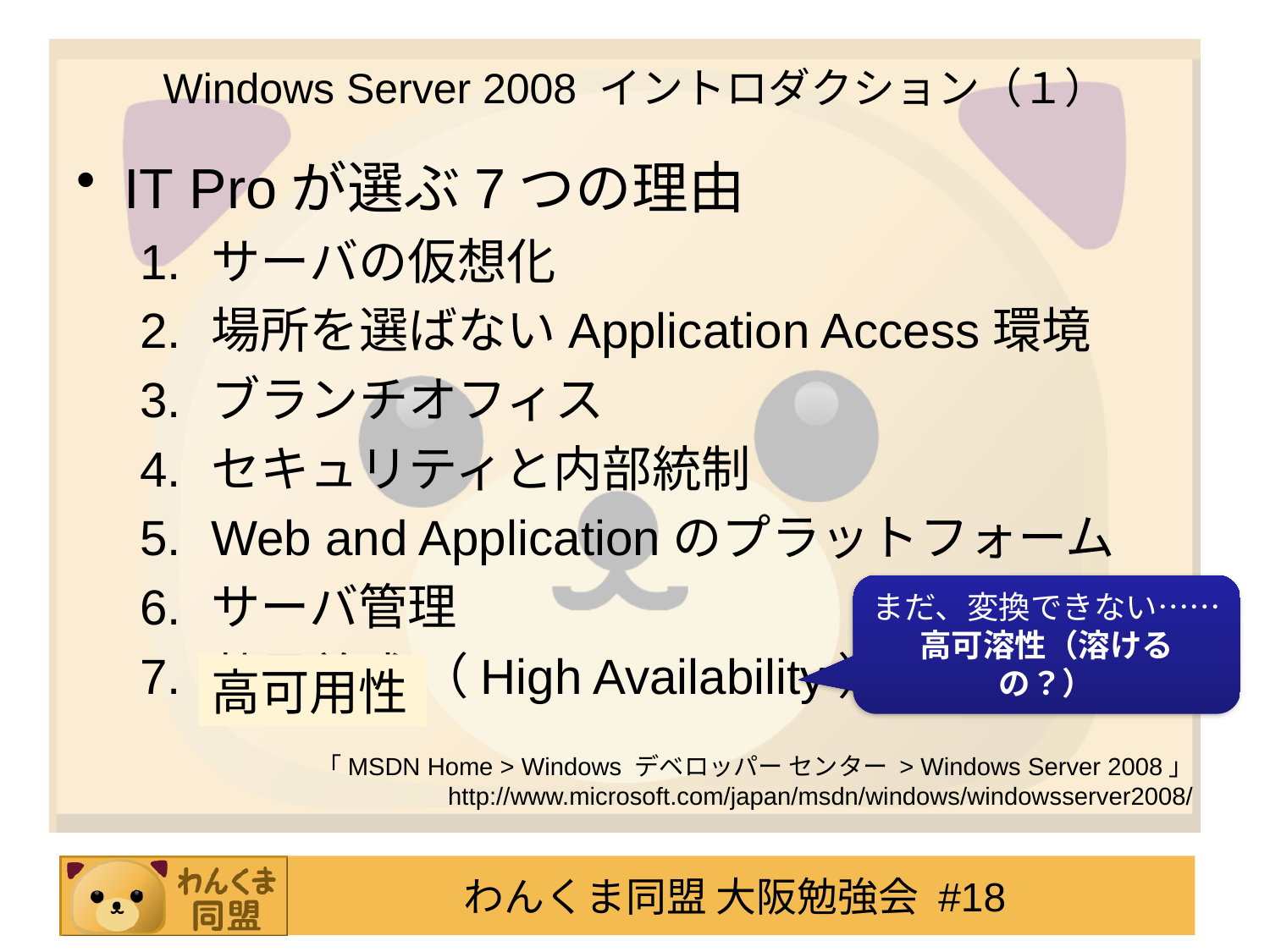

# Windows Server 2008 イントロダクション（１）
IT Proが選ぶ7つの理由
サーバの仮想化
場所を選ばないApplication Access環境
ブランチオフィス
セキュリティと内部統制
Web and Applicationのプラットフォーム
サーバ管理
効果養成 （High Availability）

「MSDN Home > Windows デベロッパー センター > Windows Server 2008」
http://www.microsoft.com/japan/msdn/windows/windowsserver2008/
まだ、変換できない……
高可溶性（溶けるの？）
高可用性